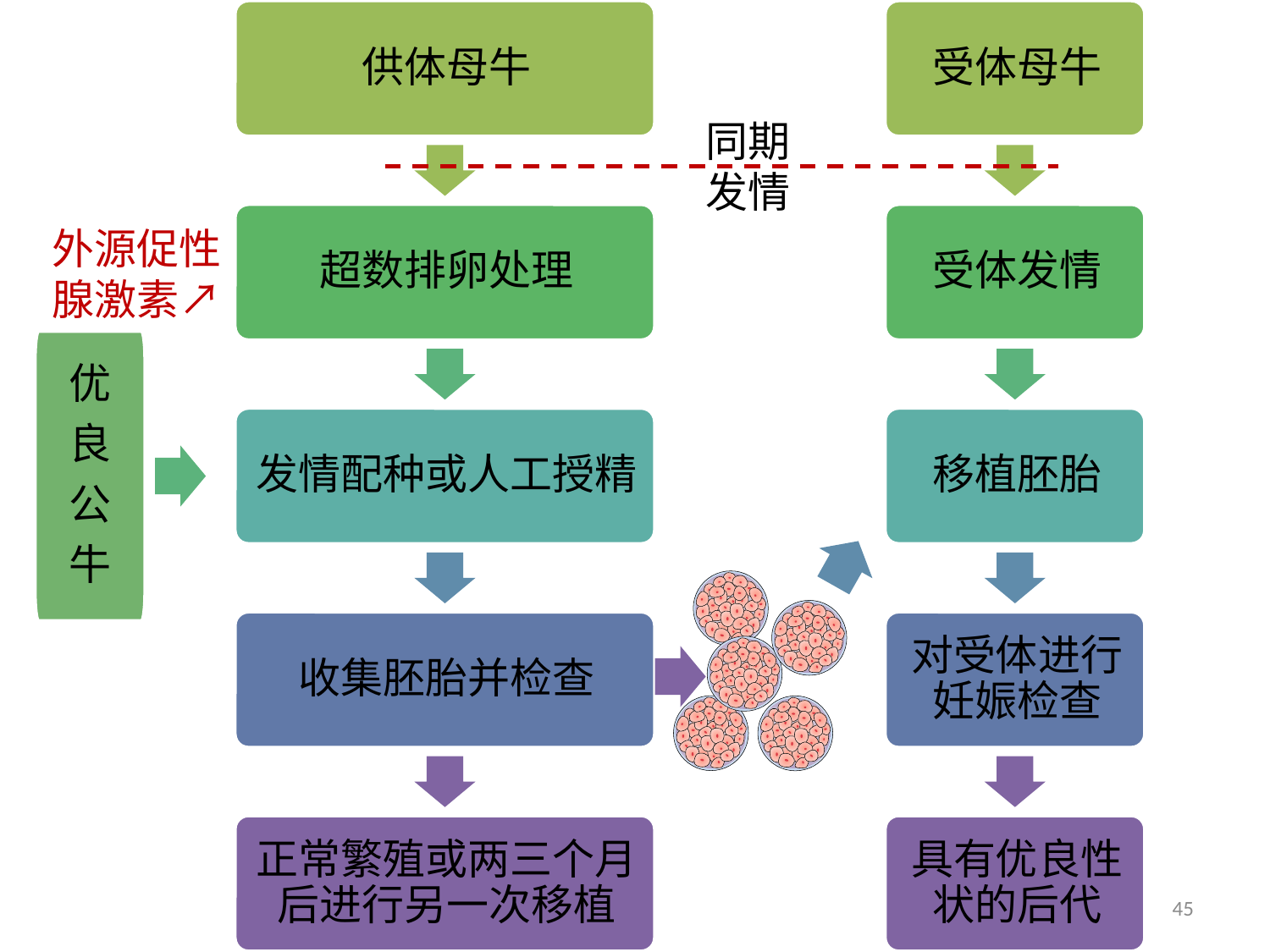

供体母牛

超数排卵处理

发情配种或人工授精

收集胚胎并检查

正常繁殖或两三个月后进行另一次移植
受体母牛

受体发情

移植胚胎

对受体进行妊娠检查

具有优良性状的后代
同期
发情
外源促性腺激素↗
优
良
公
牛

45